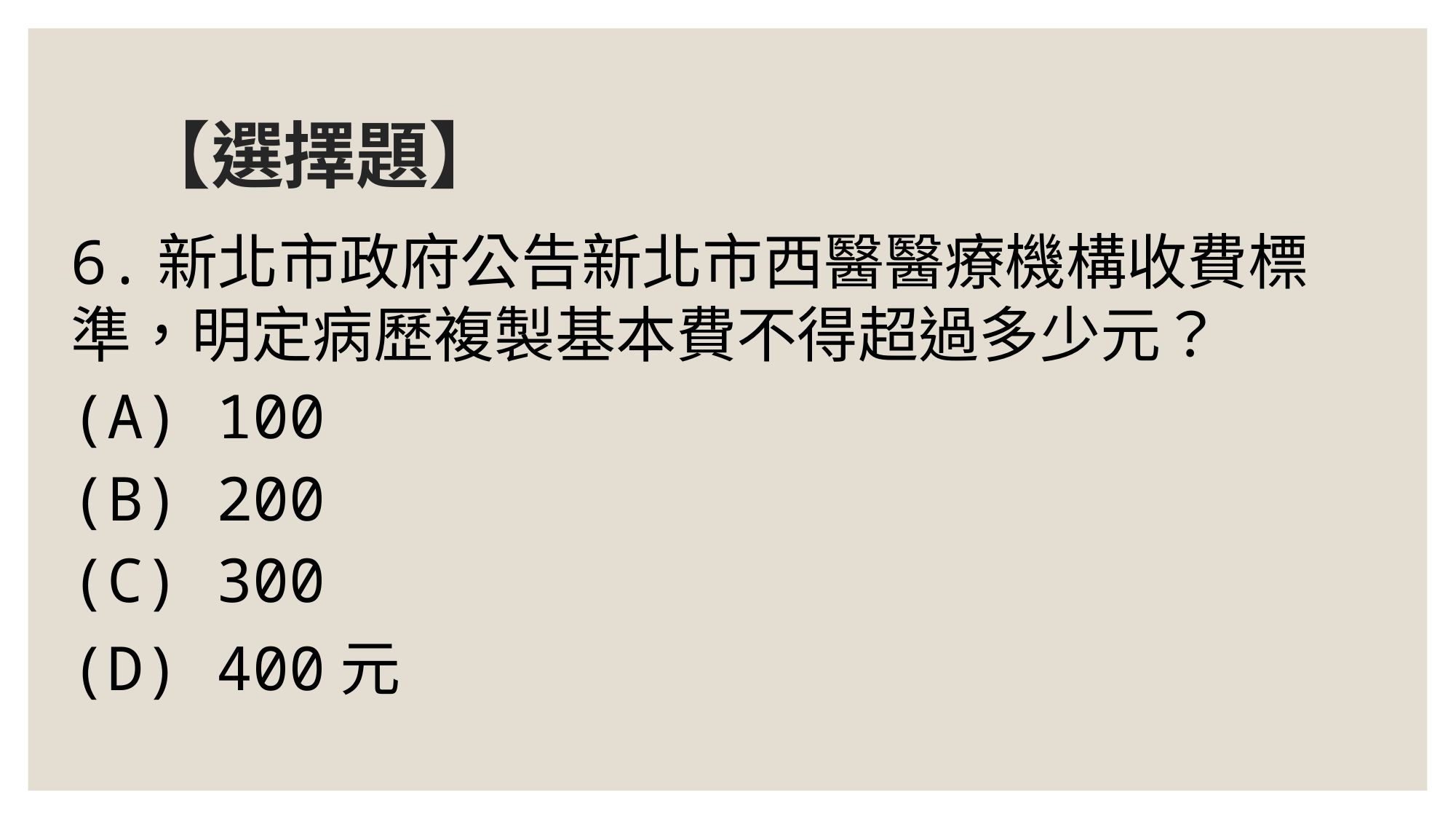

# 【選擇題】
6.新北市政府公告新北市西醫醫療機構收費標準，明定病歷複製基本費不得超過多少元？
(A) 100
(B) 200
(C) 300
(D) 400元